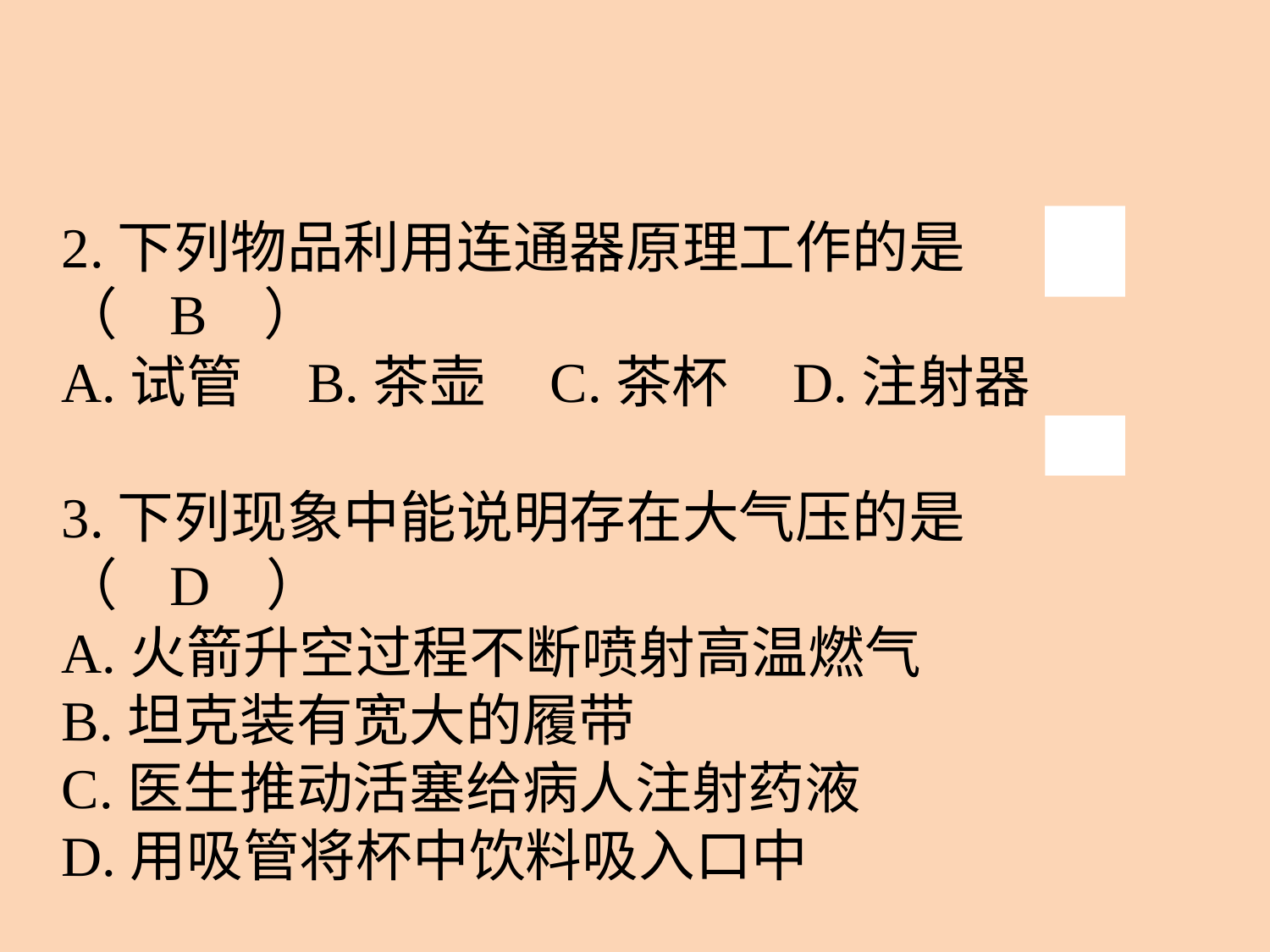

2.下列物品利用连通器原理工作的是（   B   ）
A.试管    B.茶壶    C.茶杯    D.注射器

3.下列现象中能说明存在大气压的是（   D   ）
A.火箭升空过程不断喷射高温燃气
B.坦克装有宽大的履带
C.医生推动活塞给病人注射药液
D.用吸管将杯中饮料吸入口中